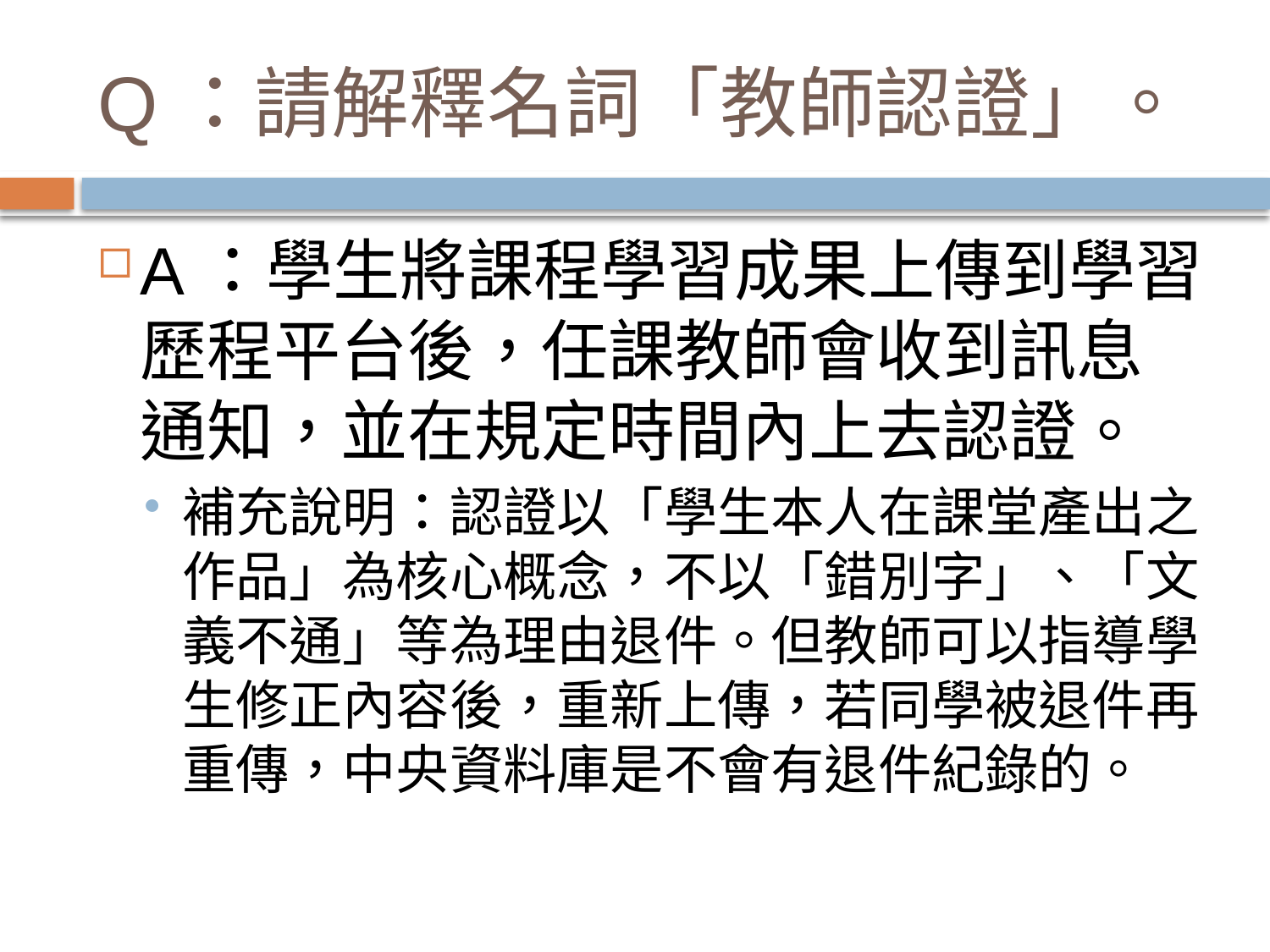

# Q：請解釋名詞「教師認證」。
A：學生將課程學習成果上傳到學習歷程平台後，任課教師會收到訊息通知，並在規定時間內上去認證。
補充說明：認證以「學生本人在課堂產出之作品」為核心概念，不以「錯別字」、「文義不通」等為理由退件。但教師可以指導學生修正內容後，重新上傳，若同學被退件再重傳，中央資料庫是不會有退件紀錄的。